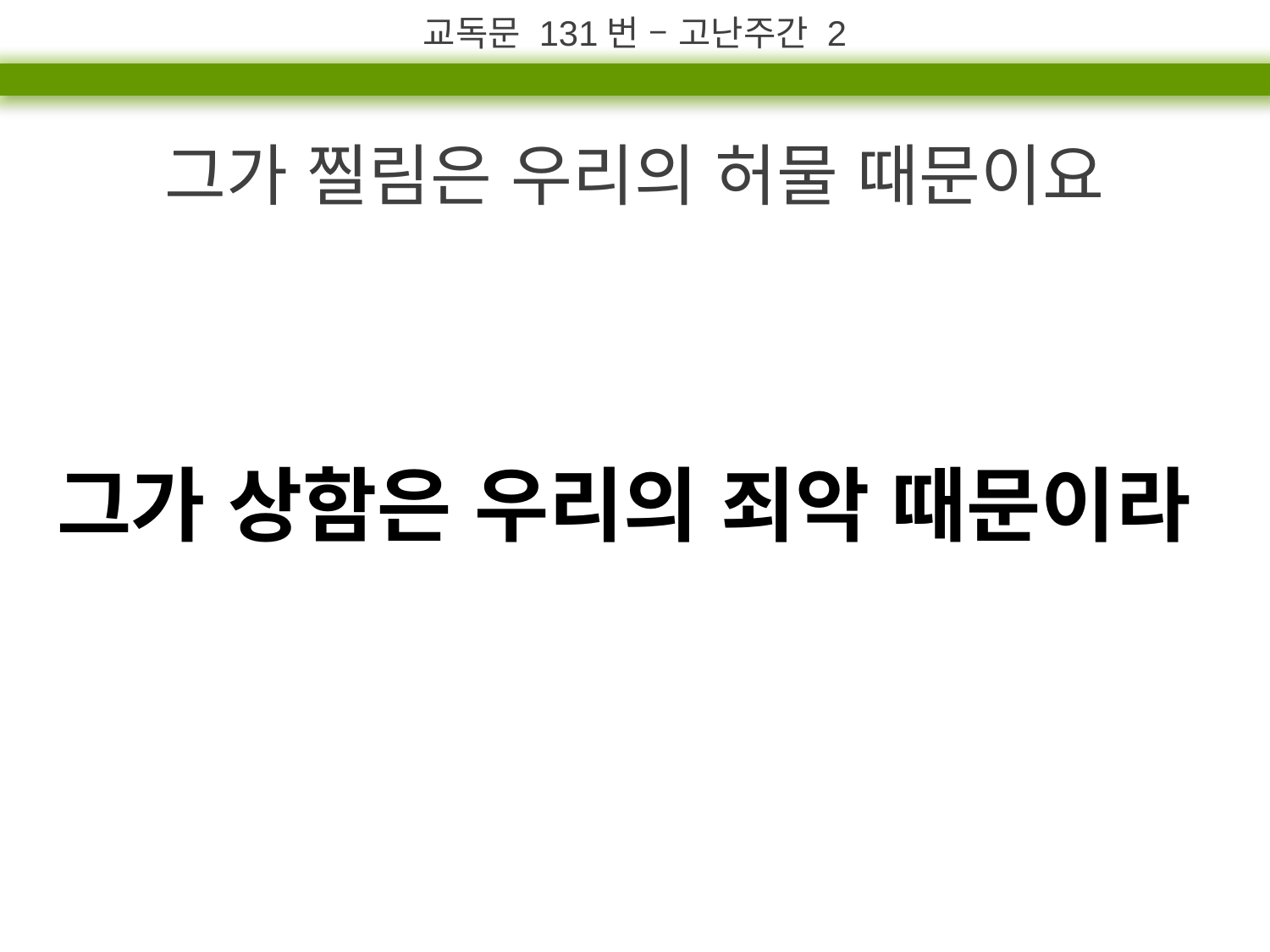

교독문 131번 – 고난주간 2

그가 찔림은 우리의 허물 때문이요
그가 상함은 우리의 죄악 때문이라